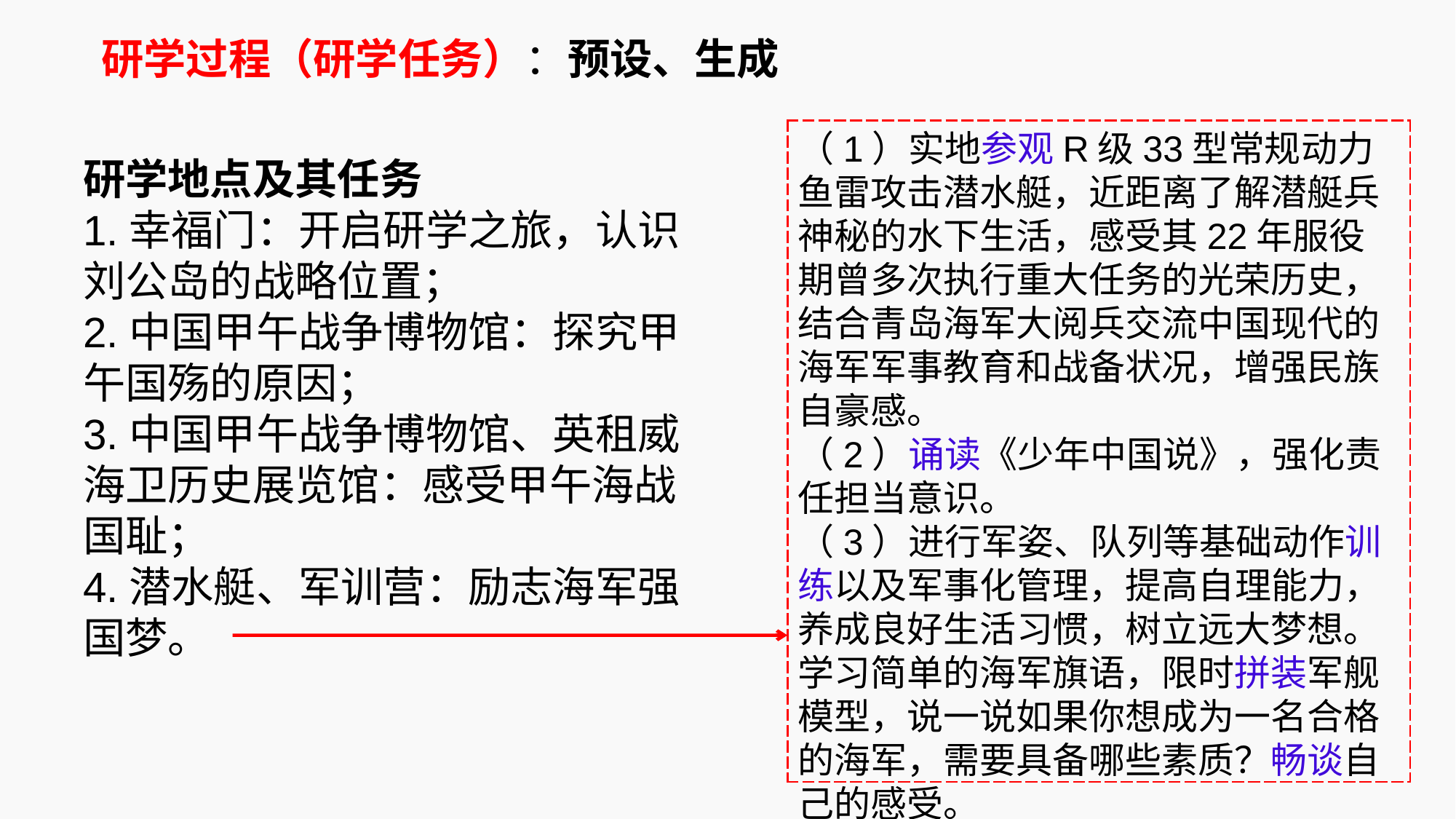

研学过程（研学任务）：预设、生成
（1）实地参观R级33型常规动力鱼雷攻击潜水艇，近距离了解潜艇兵神秘的水下生活，感受其22年服役期曾多次执行重大任务的光荣历史，结合青岛海军大阅兵交流中国现代的海军军事教育和战备状况，增强民族自豪感。（2）诵读《少年中国说》，强化责任担当意识。（3）进行军姿、队列等基础动作训练以及军事化管理，提高自理能力，养成良好生活习惯，树立远大梦想。学习简单的海军旗语，限时拼装军舰模型，说一说如果你想成为一名合格的海军，需要具备哪些素质？畅谈自己的感受。
|  |
| --- |
研学地点及其任务
1.幸福门：开启研学之旅，认识刘公岛的战略位置；
2.中国甲午战争博物馆：探究甲午国殇的原因；
3.中国甲午战争博物馆、英租威海卫历史展览馆：感受甲午海战国耻；
4.潜水艇、军训营：励志海军强国梦。